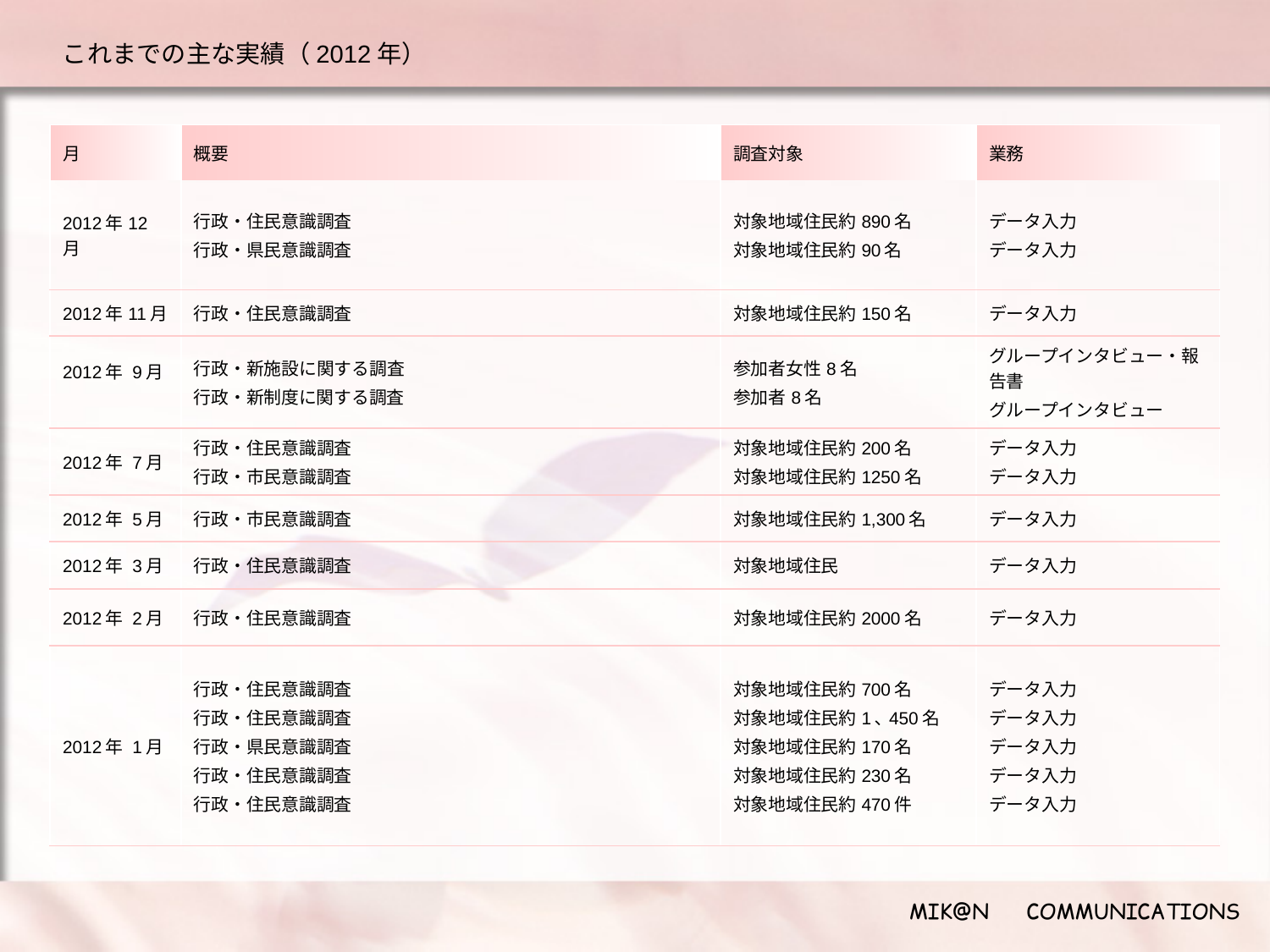

# これまでの主な実績（2012年）
メディア・ローカルテレビ出演

| 月 | 概要 | 調査対象 | 業務 |
| --- | --- | --- | --- |
| 2012年12月 | 行政・住民意識調査 行政・県民意識調査 | 対象地域住民約890名 対象地域住民約90名 | データ入力 データ入力 |
| 2012年11月 | 行政・住民意識調査 | 対象地域住民約150名 | データ入力 |
| 2012年 9月 | 行政・新施設に関する調査 行政・新制度に関する調査 | 参加者女性8名 参加者8名 | グループインタビュー・報告書 グループインタビュー |
| 2012年 7月 | 行政・住民意識調査 行政・市民意識調査 | 対象地域住民約200名 対象地域住民約1250名 | データ入力 データ入力 |
| 2012年 5月 | 行政・市民意識調査 | 対象地域住民約1,300名 | データ入力 |
| 2012年 3月 | 行政・住民意識調査 | 対象地域住民 | データ入力 |
| 2012年 2月 | 行政・住民意識調査 | 対象地域住民約2000名 | データ入力 |
| 2012年 1月 | 行政・住民意識調査 行政・住民意識調査 行政・県民意識調査 行政・住民意識調査 行政・住民意識調査 | 対象地域住民約700名 対象地域住民約1､450名 対象地域住民約170名 対象地域住民約230名 対象地域住民約470件 | データ入力 データ入力 データ入力 データ入力 データ入力 |
MIK@N 　COMMUNICATIONS